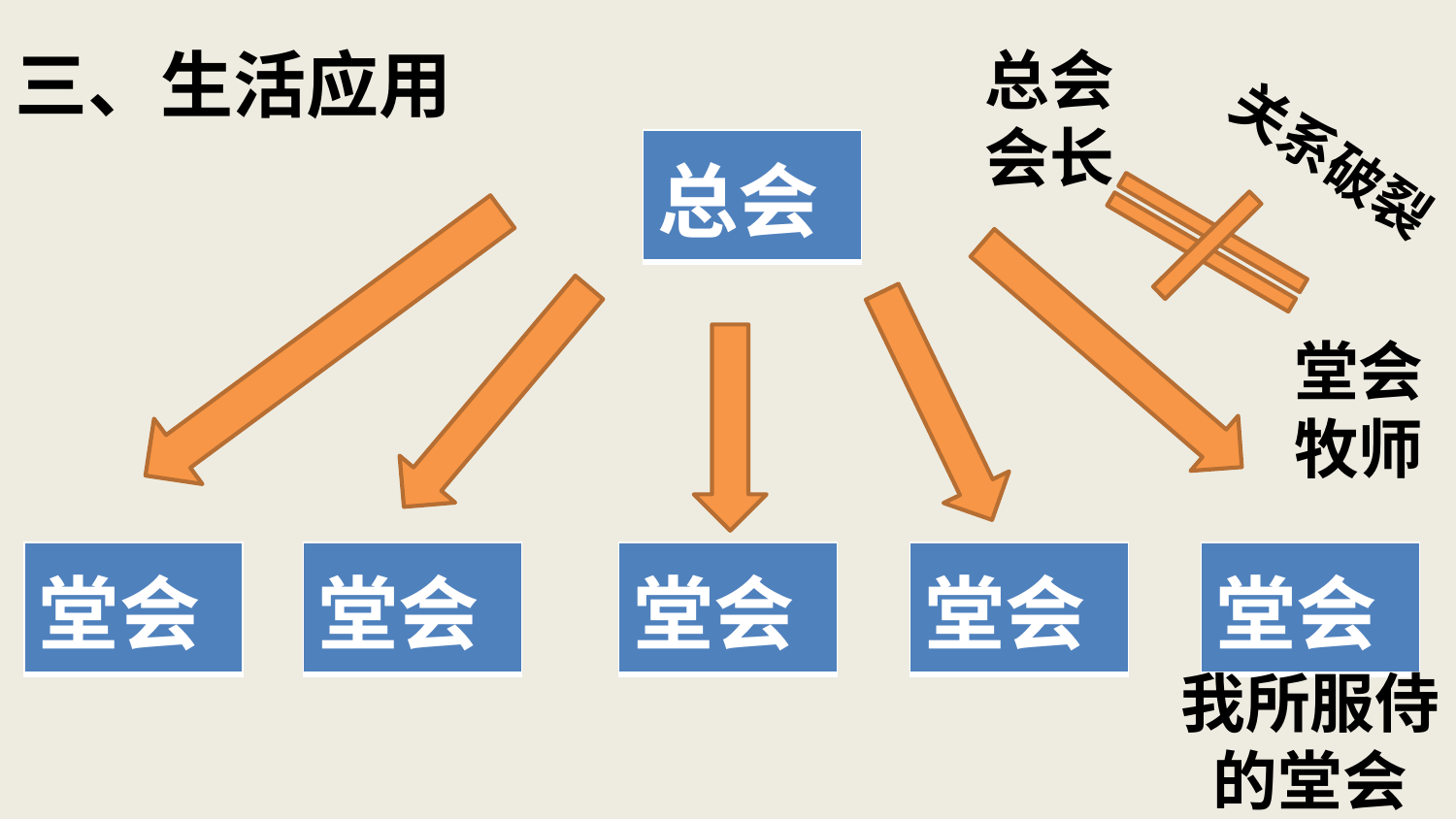

# 三、生活应用
总会会长
关系破裂

| 总会 |
| --- |

堂会牧师
| 堂会 |
| --- |
| 堂会 |
| --- |
| 堂会 |
| --- |
| 堂会 |
| --- |
| 堂会 |
| --- |
我所服侍的堂会